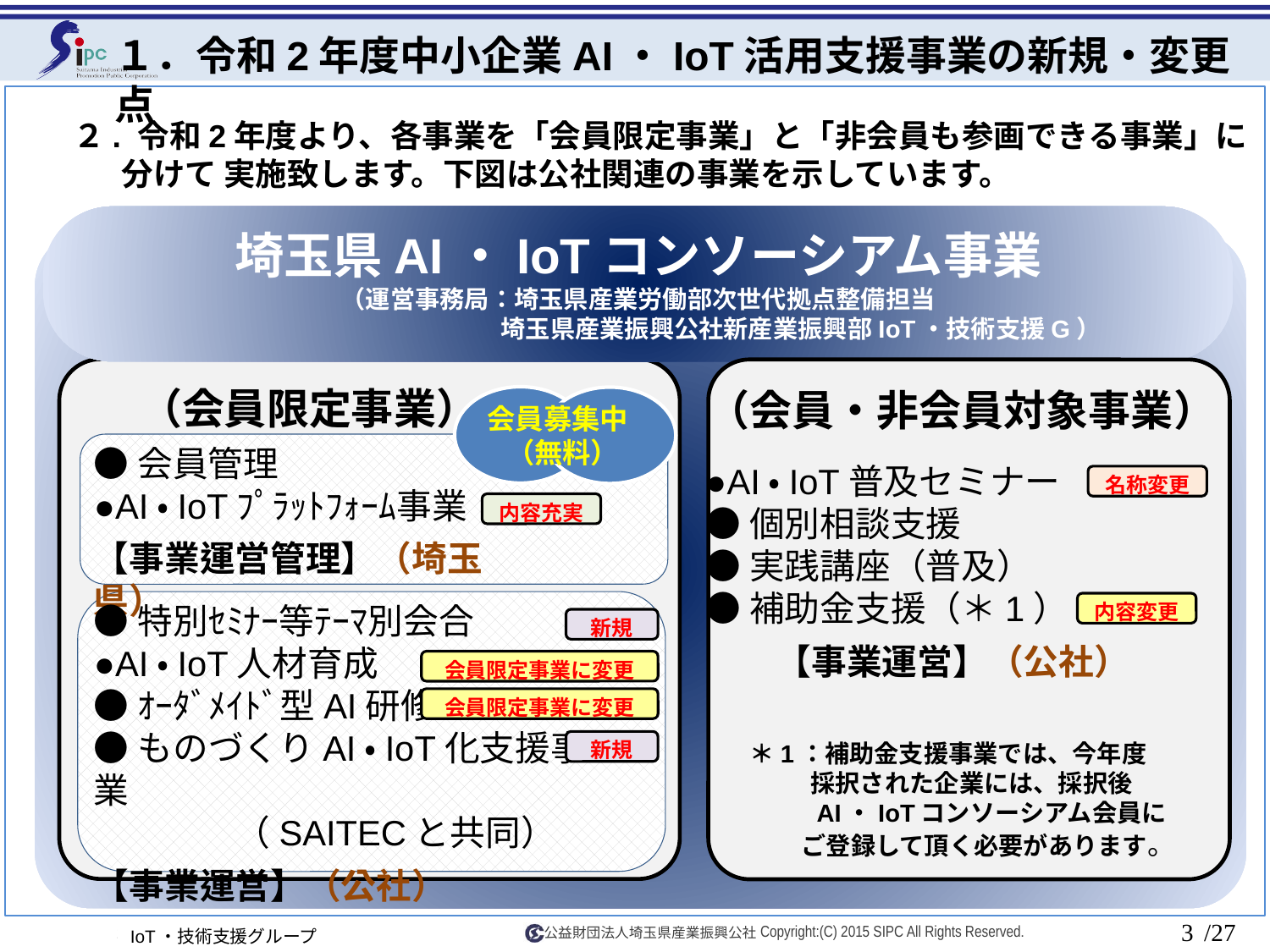

１．令和2年度中小企業AI・IoT活用支援事業の新規・変更点

 ２. 令和2年度より、各事業を「会員限定事業」と「非会員も参画できる事業」に
　　分けて 実施致します。下図は公社関連の事業を示しています。
埼玉県AI・IoTコンソーシアム事業
（運営事務局：埼玉県産業労働部次世代拠点整備担当
　　　　　　　　　  　　   　埼玉県産業振興公社新産業振興部IoT・技術支援G）

（会員限定事業）
（会員・非会員対象事業）

会員募集中
（無料）

●会員管理
●AI・IoTﾌﾟﾗｯﾄﾌｫｰﾑ事業
【事業運営管理】（埼玉県）
●AI・IoT普及セミナー
●個別相談支援
●実践講座（普及）
●補助金支援（＊1）
　　【事業運営】（公社）
名称変更
内容充実

●特別ｾﾐﾅｰ等ﾃｰﾏ別会合
●AI・IoT人材育成
●ｵｰﾀﾞﾒｲﾄﾞ型AI研修
●ものづくりAI・IoT化支援事業
　　　　（SAITECと共同）
【事業運営】（公社）
内容変更
新規
会員限定事業に変更
会員限定事業に変更
新規
＊1：補助金支援事業では、今年度
　　  採択された企業には、採択後
　　  AI・IoTコンソーシアム会員に
        ご登録して頂く必要があります。
3
/27
IoT・技術支援グループ